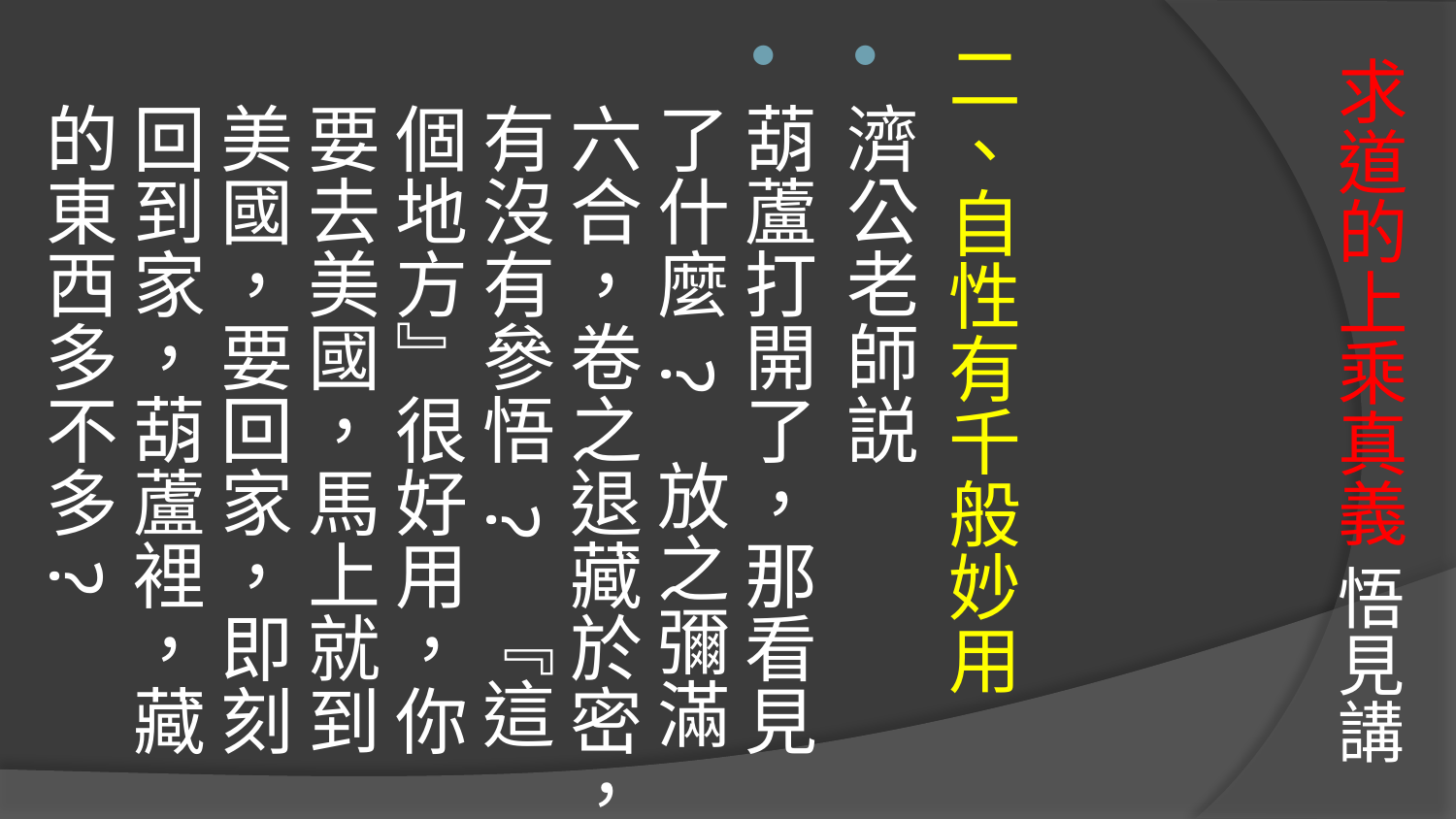

二、自性有千般妙用
濟公老師説
葫蘆打開了，那看見了什麼 ? 放之彌滿六合，卷之退藏於密，有沒有參悟 ? 『這個地方』很好用，你要去美國，馬上就到美國，要回家，即刻回到家，葫蘆裡，藏的東西多不多?
# 求道的上乘真義 悟見講